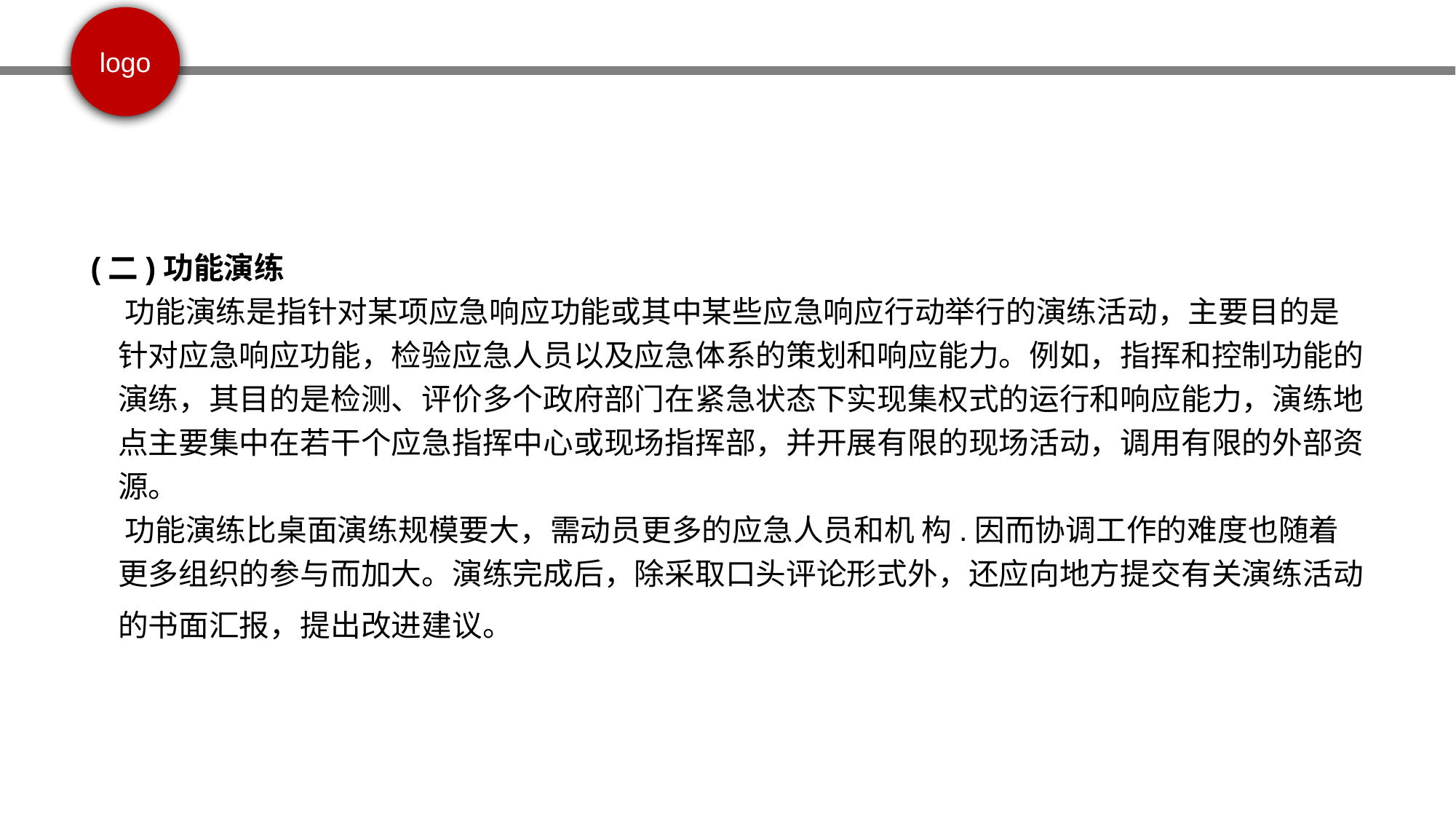

(二)功能演练
    功能演练是指针对某项应急响应功能或其中某些应急响应行动举行的演练活动，主要目的是针对应急响应功能，检验应急人员以及应急体系的策划和响应能力。例如，指挥和控制功能的演练，其目的是检测、评价多个政府部门在紧急状态下实现集权式的运行和响应能力，演练地点主要集中在若干个应急指挥中心或现场指挥部，并开展有限的现场活动，调用有限的外部资源。
    功能演练比桌面演练规模要大，需动员更多的应急人员和机 构.因而协调工作的难度也随着更多组织的参与而加大。演练完成后，除采取口头评论形式外，还应向地方提交有关演练活动的书面汇报，提出改进建议。